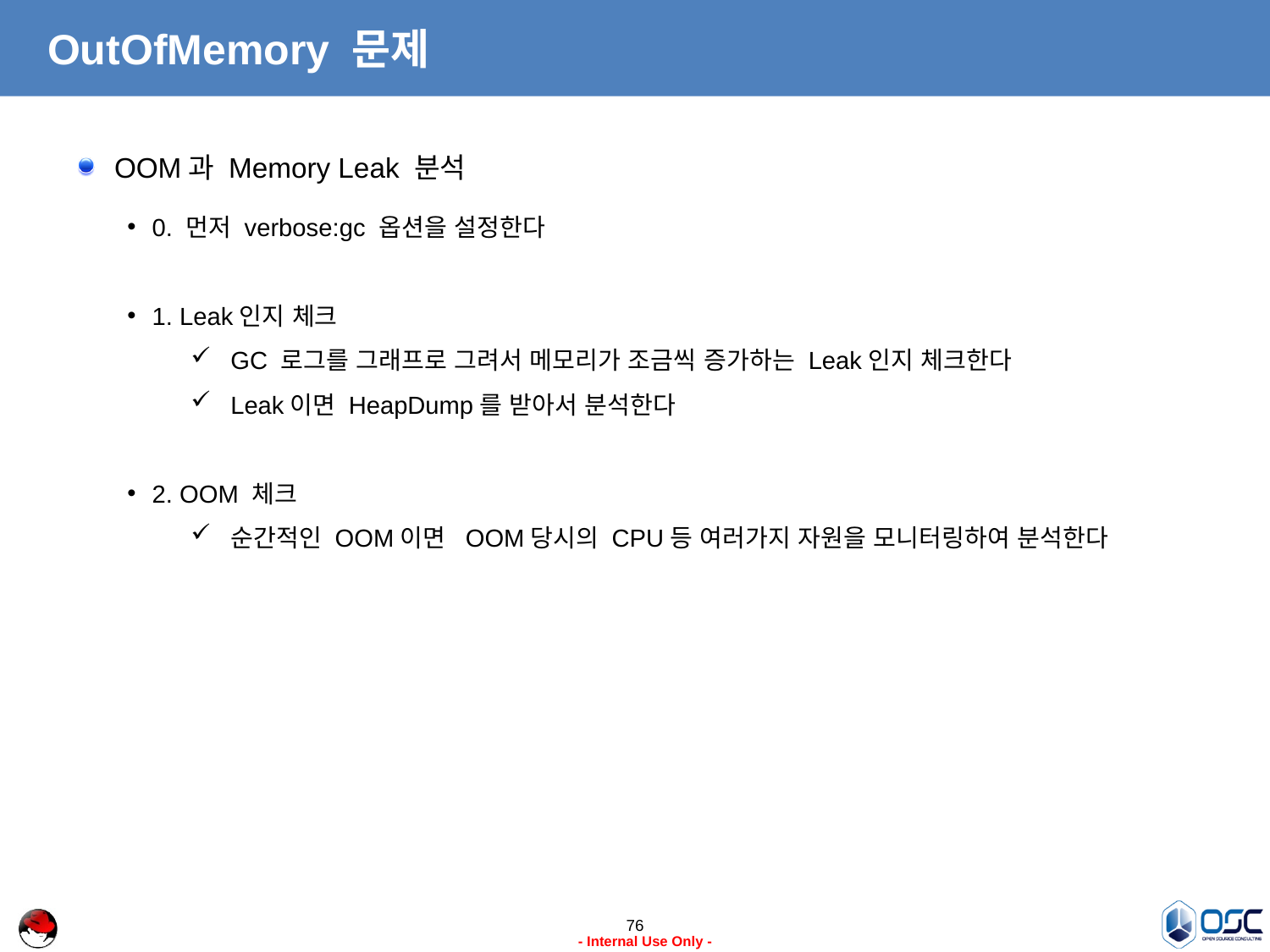

# OutOfMemory 문제
OOM과 Memory Leak 분석
0. 먼저 verbose:gc 옵션을 설정한다

1. Leak인지 체크
GC 로그를 그래프로 그려서 메모리가 조금씩 증가하는 Leak인지 체크한다
Leak이면 HeapDump를 받아서 분석한다

2. OOM 체크
순간적인 OOM이면  OOM당시의 CPU등 여러가지 자원을 모니터링하여 분석한다